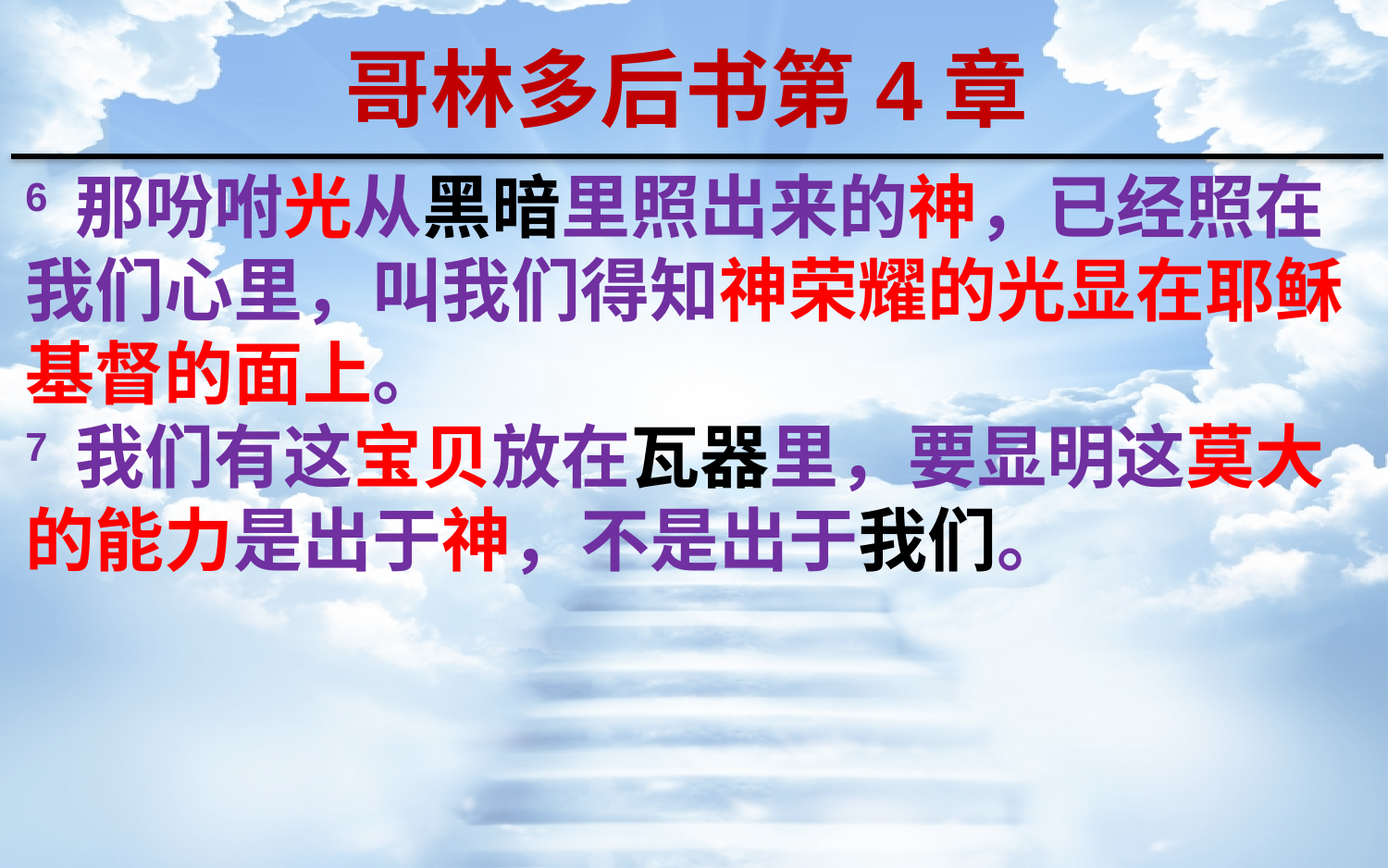

哥林多后书第4章
6 那吩咐光从黑暗里照出来的神，已经照在我们心里，叫我们得知神荣耀的光显在耶稣基督的面上。
7 我们有这宝贝放在瓦器里，要显明这莫大的能力是出于神，不是出于我们。